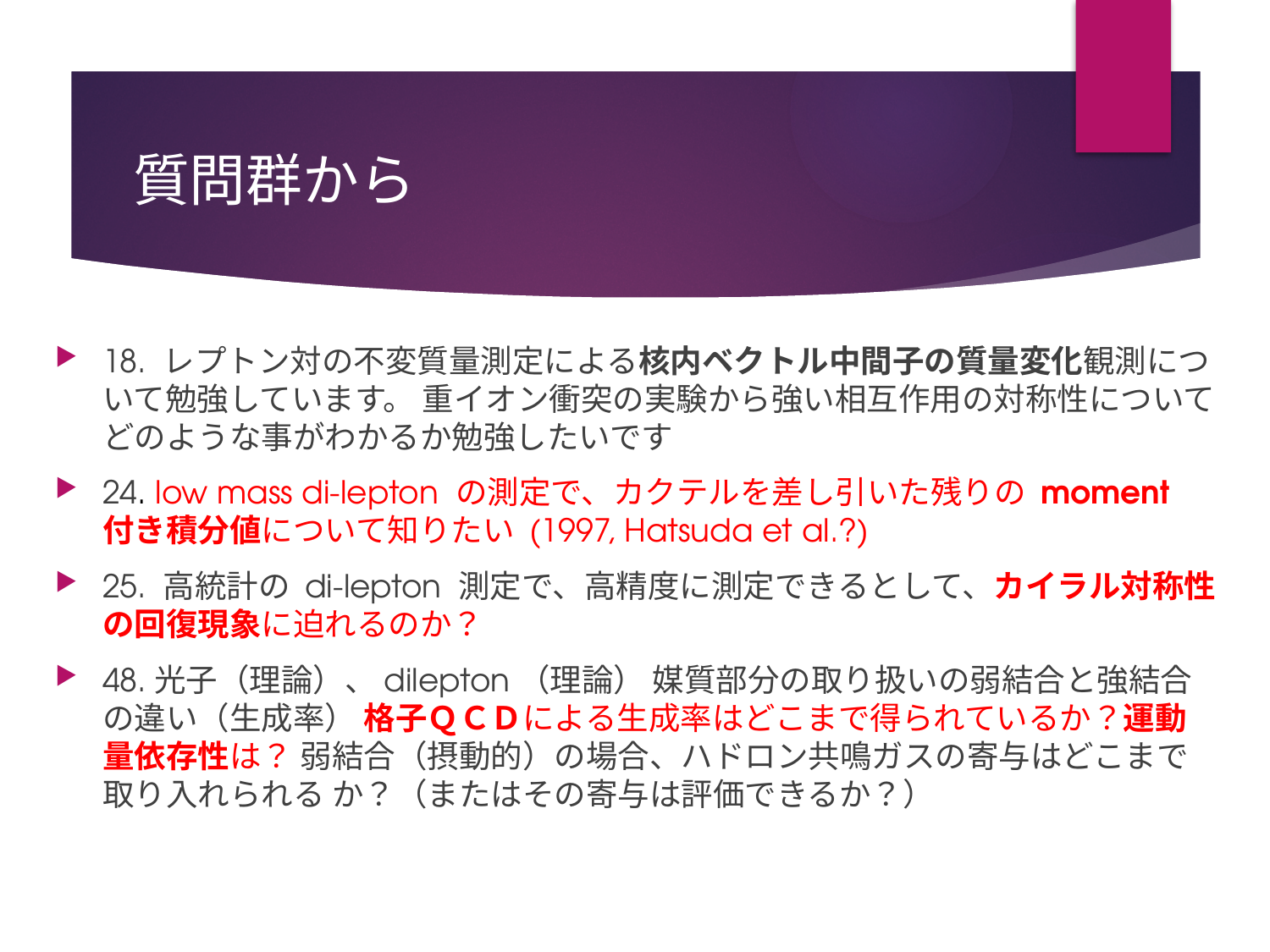

# 質問群から
18. レプトン対の不変質量測定による核内ベクトル中間子の質量変化観測について勉強しています。 重イオン衝突の実験から強い相互作用の対称性についてどのような事がわかるか勉強したいです
24. low mass di-lepton の測定で、カクテルを差し引いた残りの moment 付き積分値について知りたい (1997, Hatsuda et al.?)
25. 高統計の di-lepton 測定で、高精度に測定できるとして、カイラル対称性の回復現象に迫れるのか？
48.光子（理論）、dilepton（理論） 媒質部分の取り扱いの弱結合と強結合の違い（生成率） 格子ＱＣＤによる生成率はどこまで得られているか？運動量依存性は？ 弱結合（摂動的）の場合、ハドロン共鳴ガスの寄与はどこまで取り入れられる か？（またはその寄与は評価できるか？）